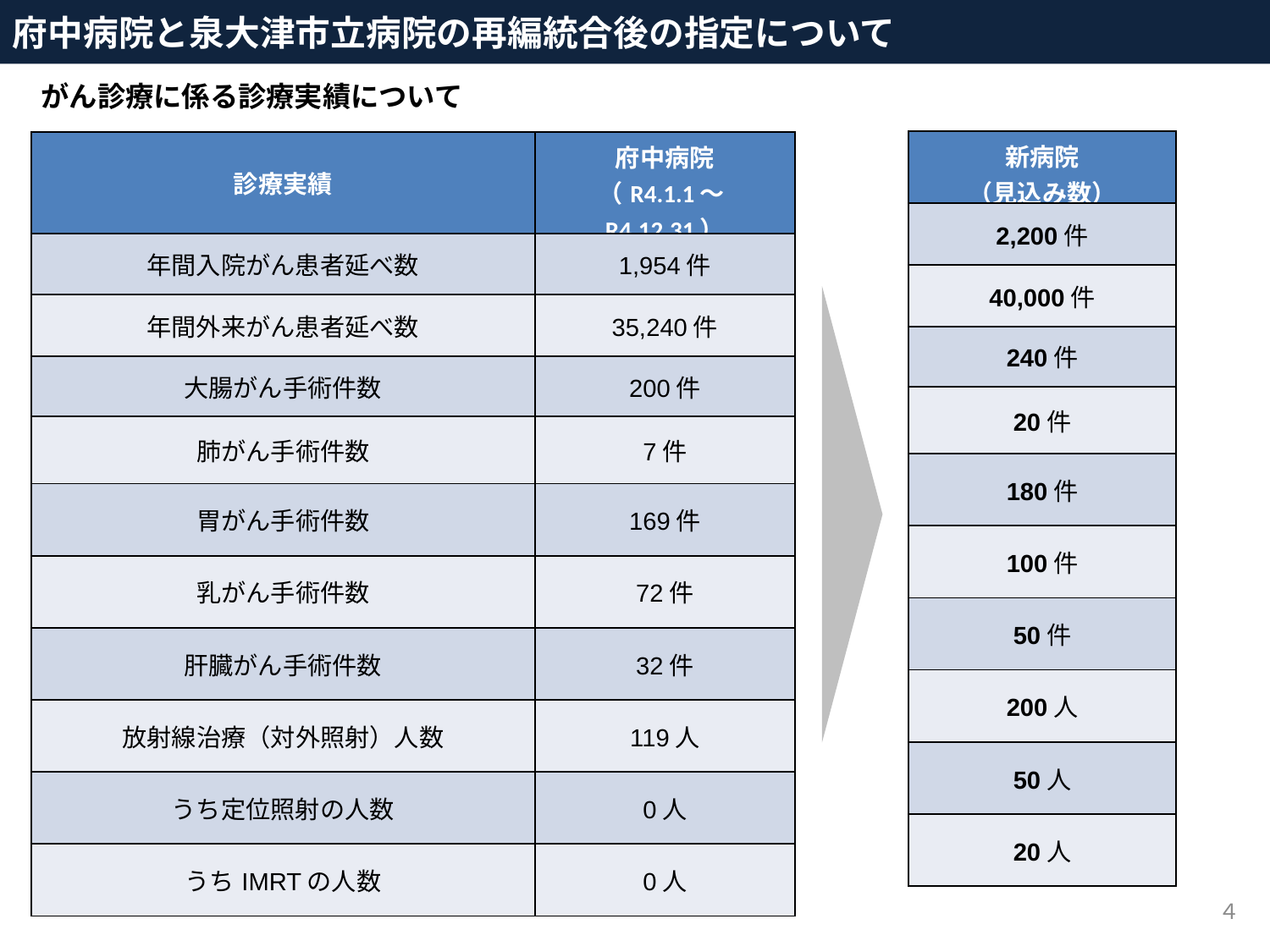

府中病院と泉大津市立病院の再編統合後の指定について
がん診療に係る診療実績について
| 新病院 （見込み数） |
| --- |
| 2,200件 |
| 40,000件 |
| 240件 |
| 20件 |
| 180件 |
| 100件 |
| 50件 |
| 200人 |
| 50人 |
| 20人 |
| 診療実績 | 府中病院 （R4.1.1～R4.12.31） |
| --- | --- |
| 年間入院がん患者延べ数 | 1,954件 |
| 年間外来がん患者延べ数 | 35,240件 |
| 大腸がん手術件数 | 200件 |
| 肺がん手術件数 | 7件 |
| 胃がん手術件数 | 169件 |
| 乳がん手術件数 | 72件 |
| 肝臓がん手術件数 | 32件 |
| 放射線治療（対外照射）人数 | 119人 |
| うち定位照射の人数 | 0人 |
| うちIMRTの人数 | 0人 |

４